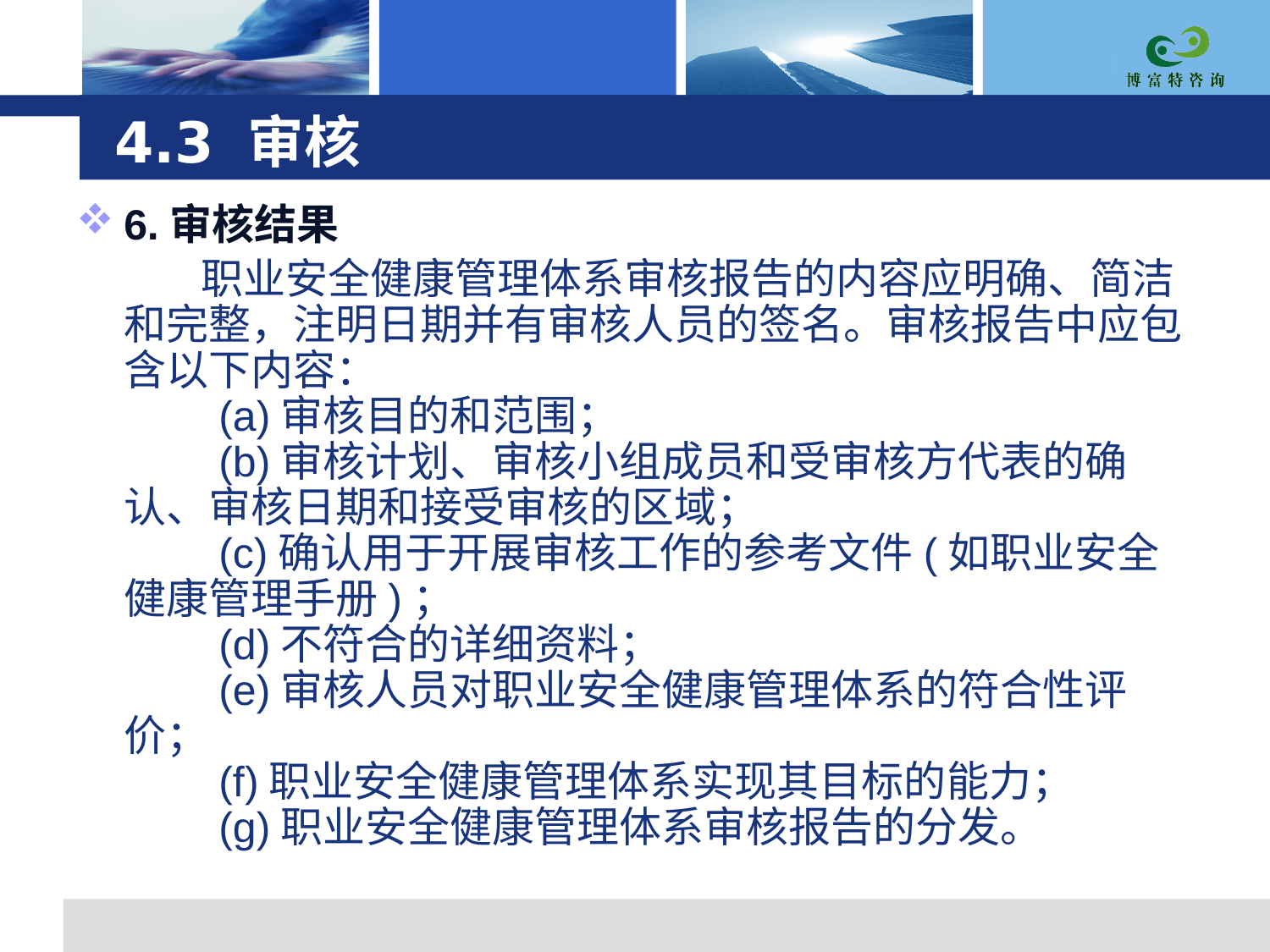

# 4.3 审核
6.审核结果
            职业安全健康管理体系审核报告的内容应明确、简洁和完整，注明日期并有审核人员的签名。审核报告中应包含以下内容：
　　(a)审核目的和范围；
　　(b)审核计划、审核小组成员和受审核方代表的确认、审核日期和接受审核的区域；
　　(c)确认用于开展审核工作的参考文件(如职业安全健康管理手册)；
　　(d)不符合的详细资料；
　　(e)审核人员对职业安全健康管理体系的符合性评价；
　　(f)职业安全健康管理体系实现其目标的能力；
　　(g)职业安全健康管理体系审核报告的分发。